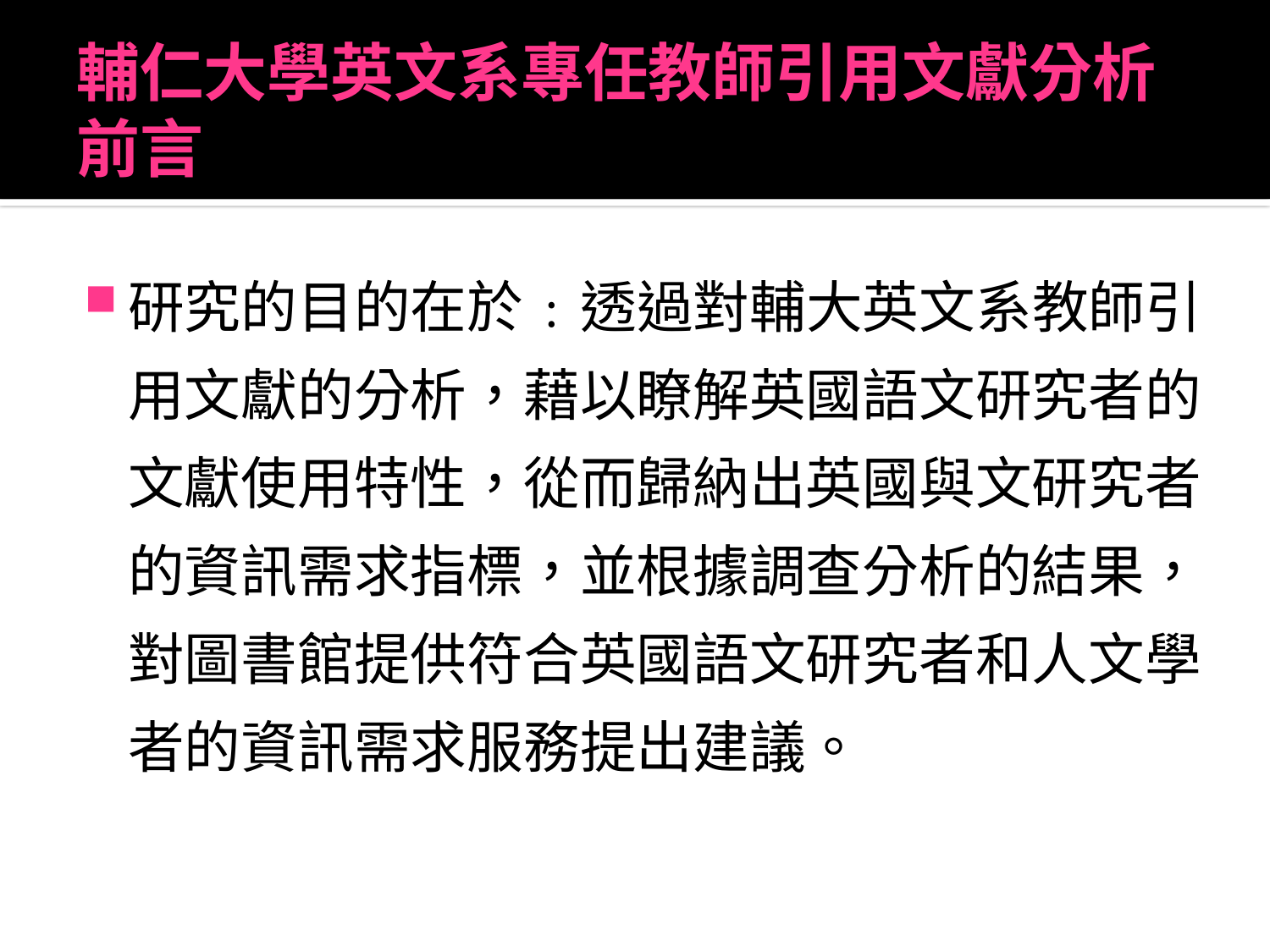

# 輔仁大學英文系專任教師引用文獻分析 前言
研究的目的在於﹕透過對輔大英文系教師引用文獻的分析，藉以瞭解英國語文研究者的文獻使用特性，從而歸納出英國與文研究者的資訊需求指標，並根據調查分析的結果，對圖書館提供符合英國語文研究者和人文學者的資訊需求服務提出建議。